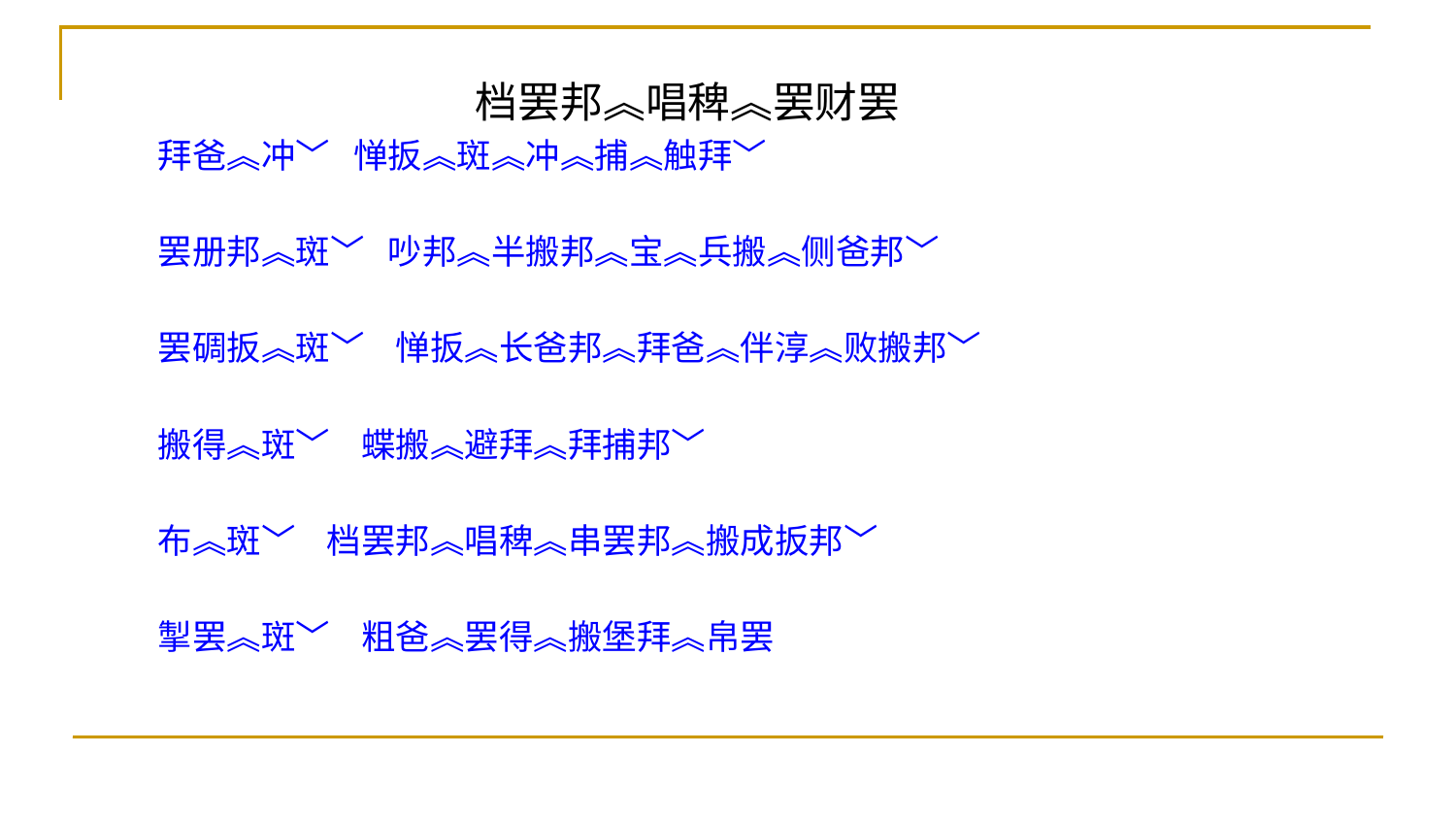

档罢邦︽唱稗︽罢财罢
拜爸︽冲﹀   惮扳︽斑︽冲︽捕︽触拜﹀

罢册邦︽斑﹀   吵邦︽半搬邦︽宝︽兵搬︽侧爸邦﹀

罢碉扳︽斑﹀    惮扳︽长爸邦︽拜爸︽伴淳︽败搬邦﹀

搬得︽斑﹀    蝶搬︽避拜︽拜捕邦﹀

布︽斑﹀    档罢邦︽唱稗︽串罢邦︽搬成扳邦﹀

掣罢︽斑﹀    粗爸︽罢得︽搬堡拜︽帛罢